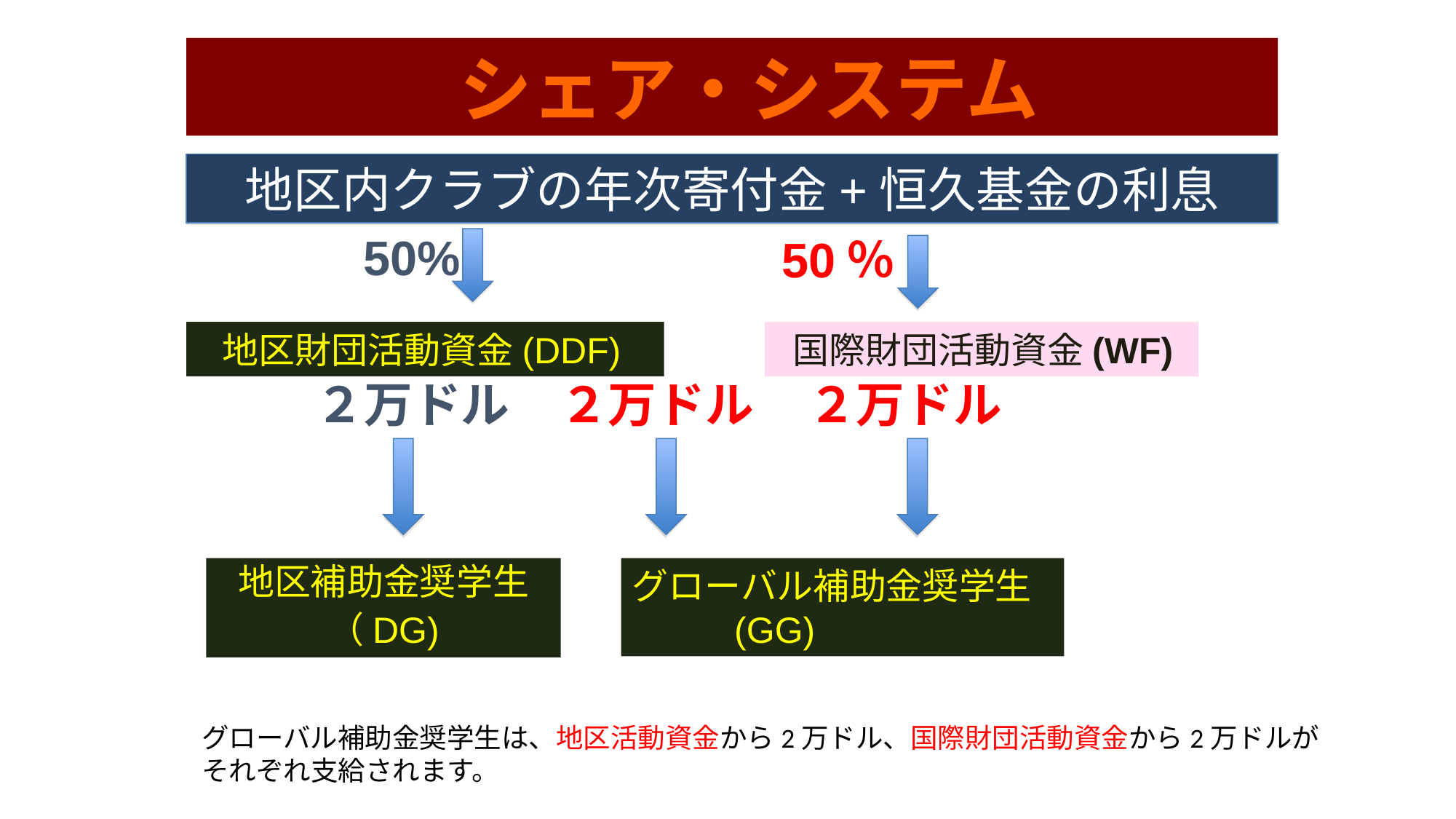

シェア・システム
地区内クラブの年次寄付金+恒久基金の利息

50%
50％

  地区財団活動資金(DDF)
 国際財団活動資金(WF)
２万ドル
２万ドル
２万ドル

地区補助金奨学生
（DG)
グローバル補助金奨学生
　       (GG)
グローバル補助金奨学生は、地区活動資金から2万ドル、国際財団活動資金から2万ドルが
それぞれ支給されます。